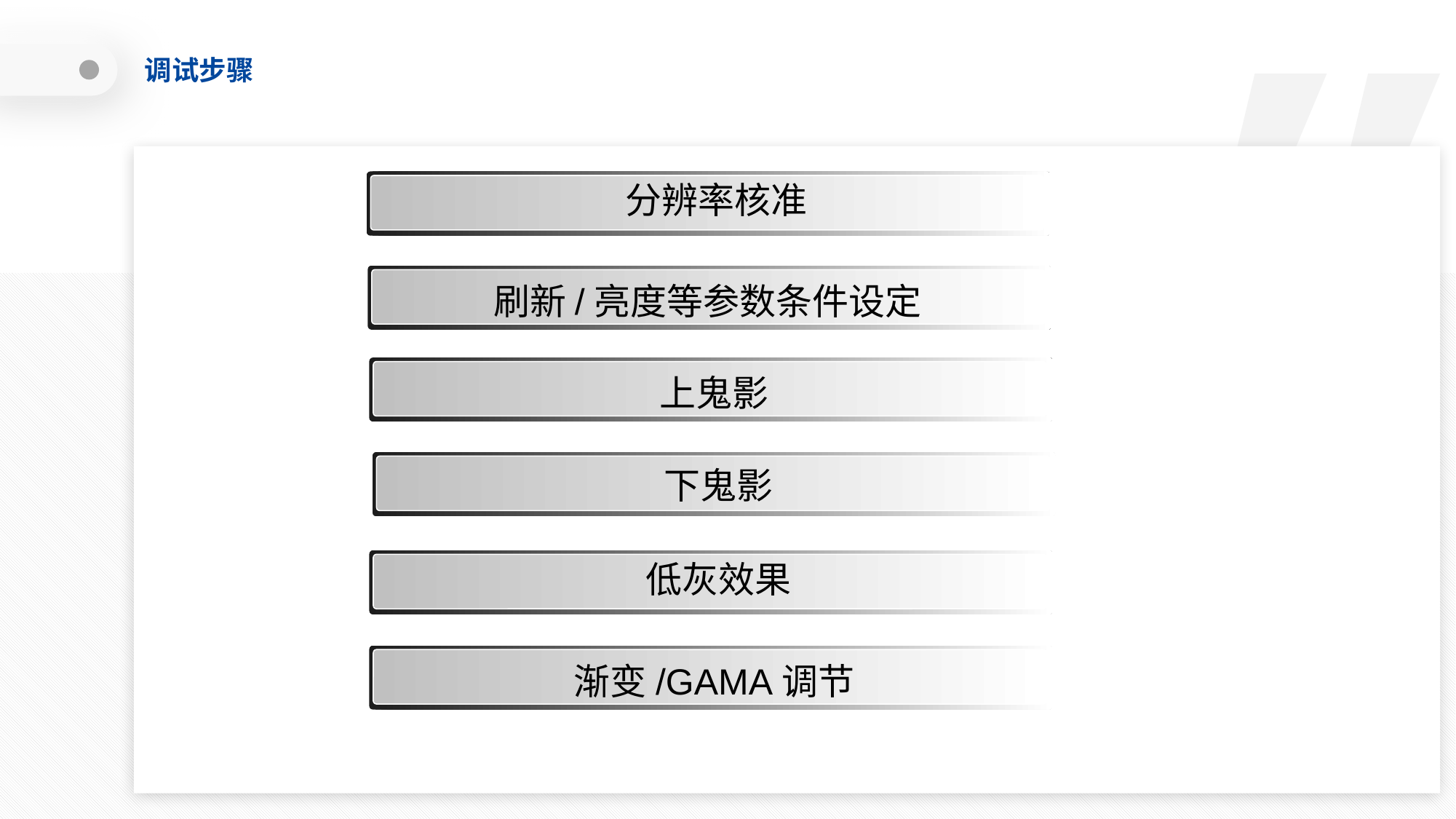

调试步骤

分辨率核准

刷新/亮度等参数条件设定

上鬼影

下鬼影

低灰效果

渐变/GAMA调节
2